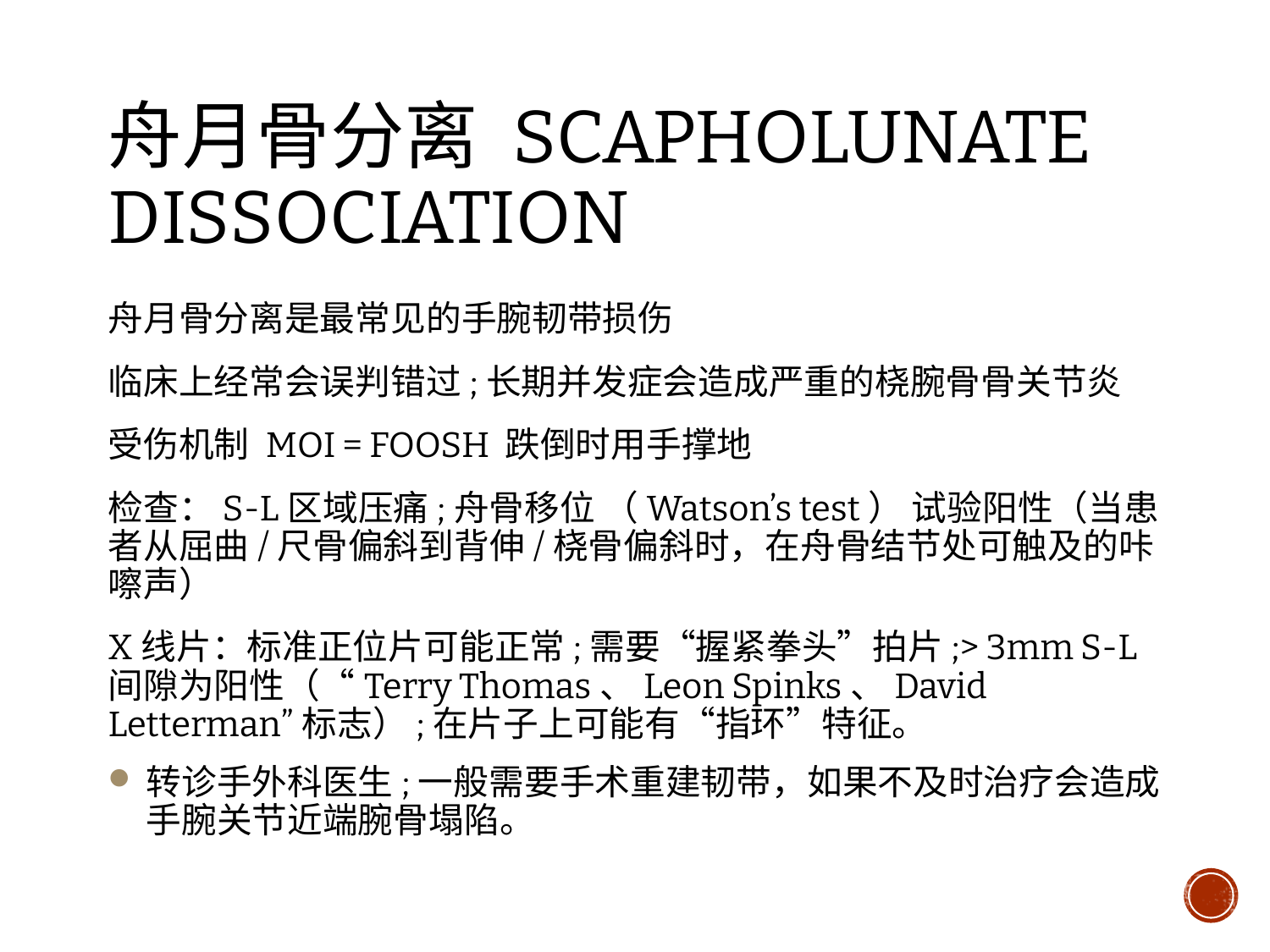

# 舟月骨分离 Scapholunate dissociation
舟月骨分离是最常见的手腕韧带损伤
临床上经常会误判错过;长期并发症会造成严重的桡腕骨骨关节炎
受伤机制 MOI = FOOSH 跌倒时用手撑地
检查：S-L区域压痛;舟骨移位 （Watson’s test） 试验阳性（当患者从屈曲/尺骨偏斜到背伸/桡骨偏斜时，在舟骨结节处可触及的咔嚓声）
X线片：标准正位片可能正常;需要“握紧拳头”拍片;> 3mm S-L 间隙为阳性（“Terry Thomas、Leon Spinks、David Letterman”标志）;在片子上可能有“指环”特征。
转诊手外科医生;一般需要手术重建韧带，如果不及时治疗会造成手腕关节近端腕骨塌陷。